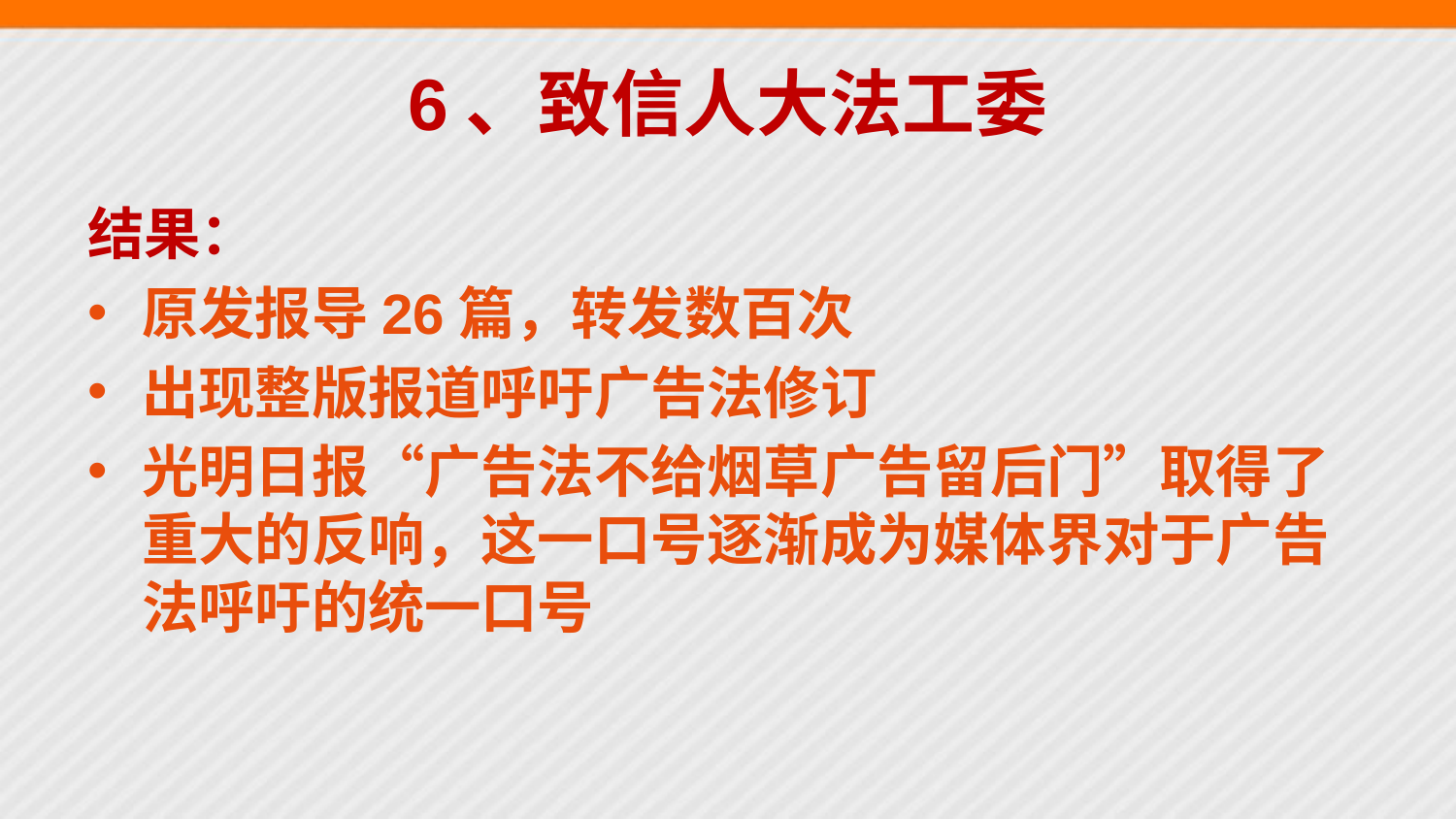

# 6、致信人大法工委
结果：
原发报导26篇，转发数百次
出现整版报道呼吁广告法修订
光明日报“广告法不给烟草广告留后门”取得了重大的反响，这一口号逐渐成为媒体界对于广告法呼吁的统一口号